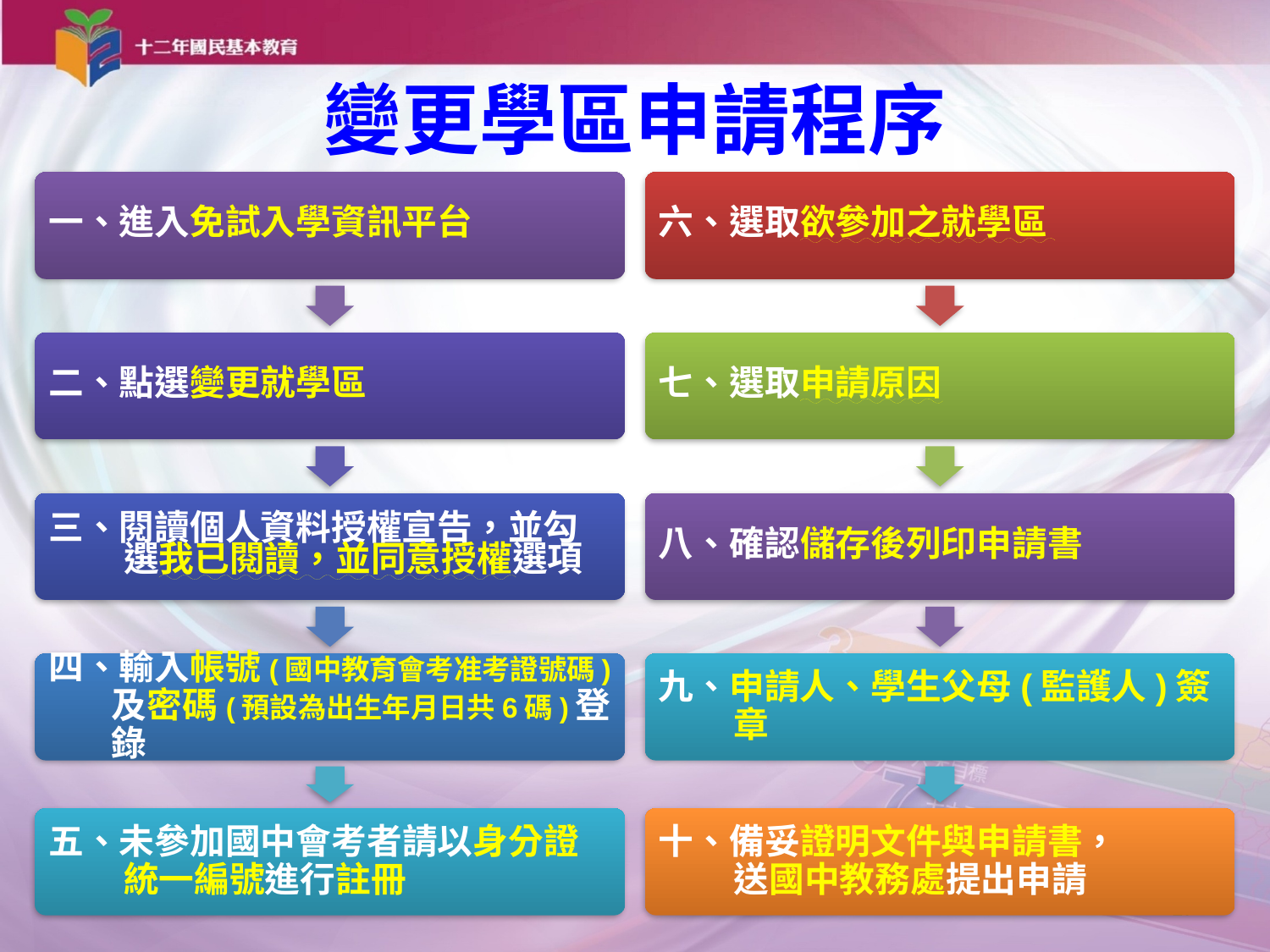

# 變更學區申請程序
一、進入免試入學資訊平台

二、點選變更就學區

三、閱讀個人資料授權宣告，並勾選我已閱讀，並同意授權選項

四、輸入帳號(國中教育會考准考證號碼)及密碼(預設為出生年月日共6碼)登錄

五、未參加國中會考者請以身分證統一編號進行註冊
六、選取欲參加之就學區

七、選取申請原因

八、確認儲存後列印申請書

九、申請人、學生父母(監護人)簽章

十、備妥證明文件與申請書，
送國中教務處提出申請
29